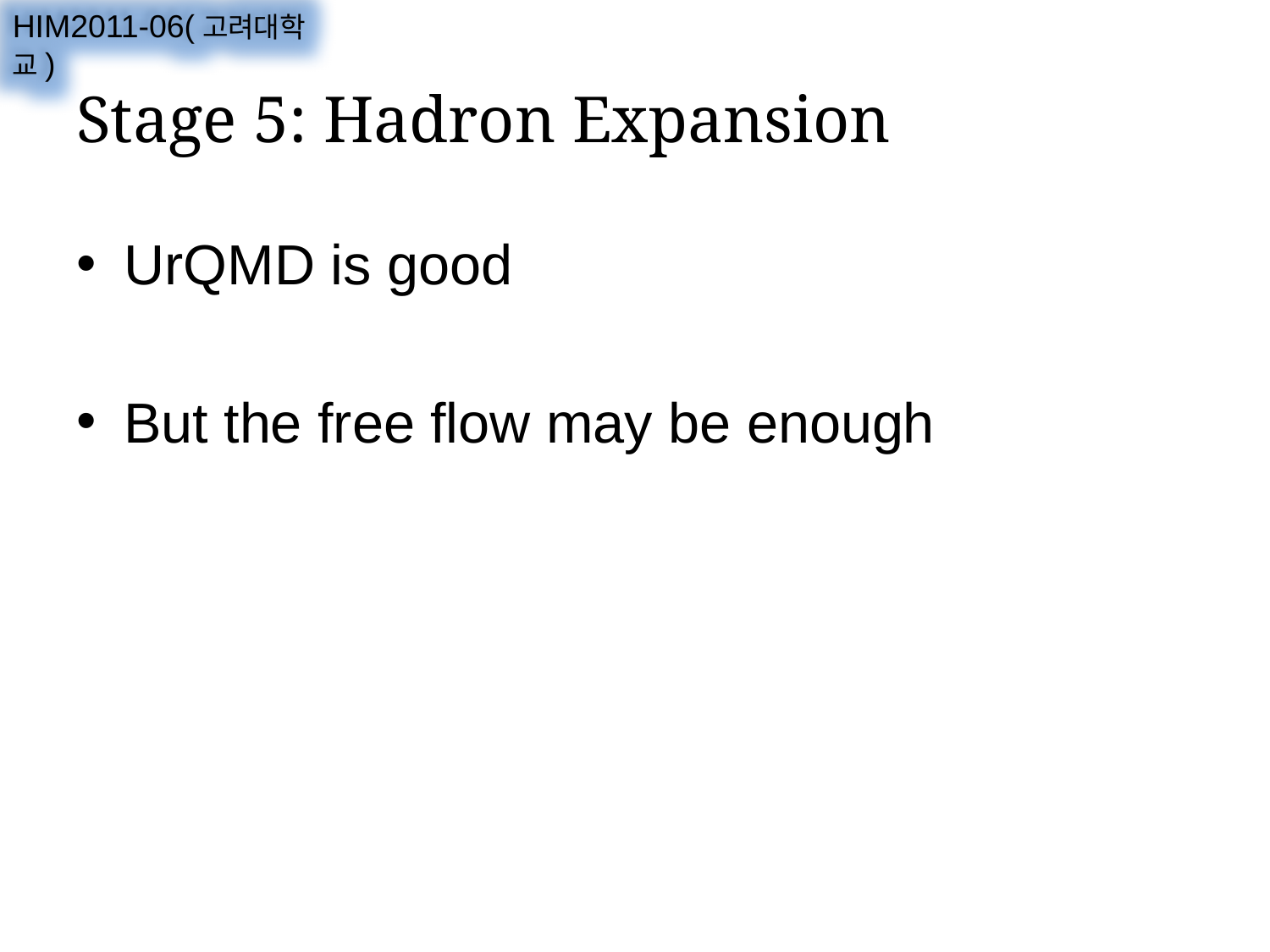

HIM2011-06(고려대학교)
# Stage 5: Hadron Expansion
UrQMD is good

But the free flow may be enough